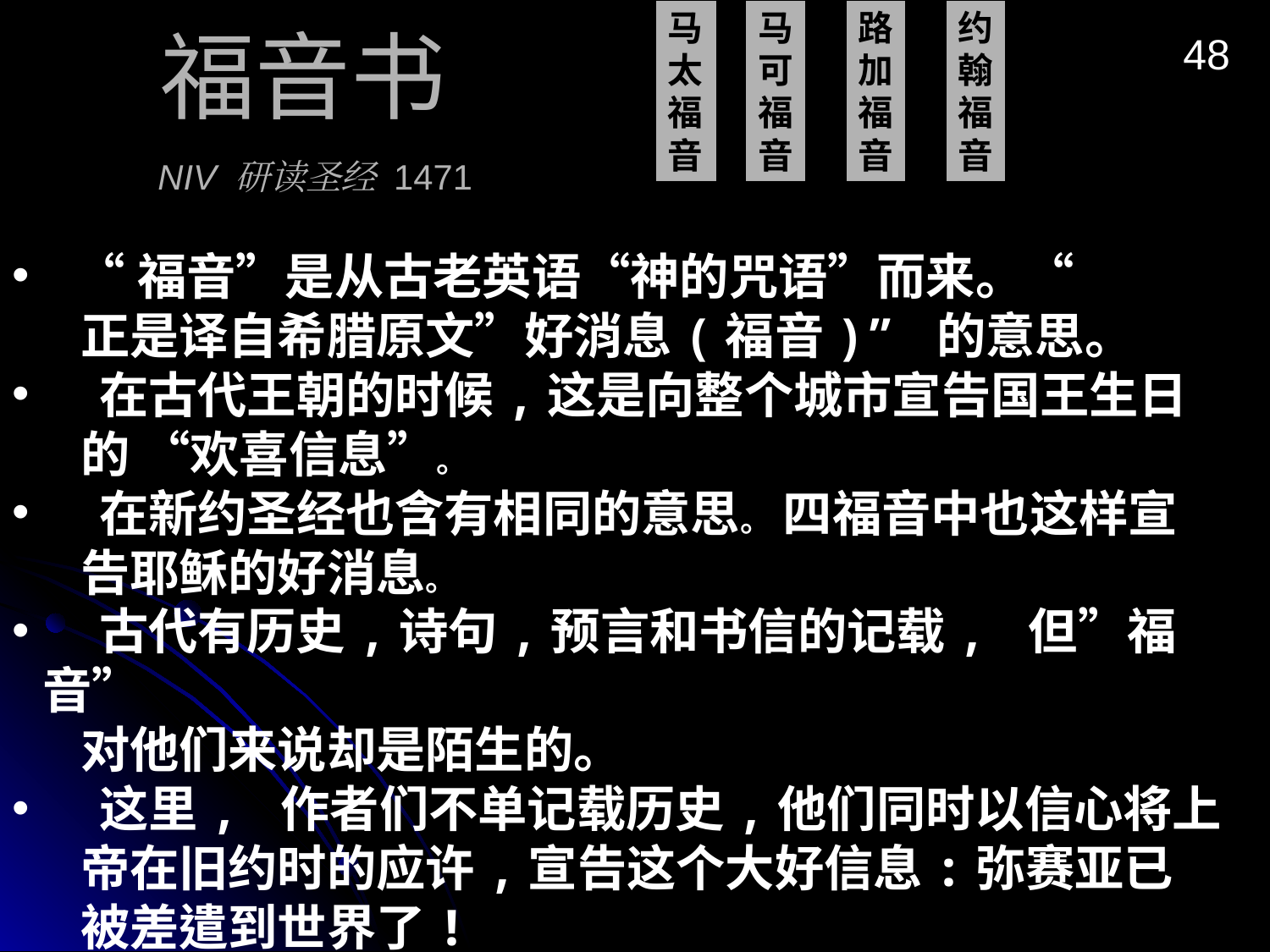

# 福音书
马
太
福
音
马
可
福
音
路
加
福
音
约
翰
福
音
48

   NIV 研读圣经 1471

   “福音”是从古老英语“神的咒语”而来。“
     正是译自希腊原文”好消息(福音)” 的意思。
    在古代王朝的时候,这是向整个城市宣告国王生日
     的 “欢喜信息”。
    在新约圣经也含有相同的意思。 四福音中也这样宣
     告耶稣的好消息。
    古代有历史,诗句,预言和书信的记载, 但”福音”
     对他们来说却是陌生的。
    这里, 作者们不单记载历史,他们同时以信心将上
     帝在旧约时的应许,宣告这个大好信息:弥赛亚已
     被差遣到世界了!